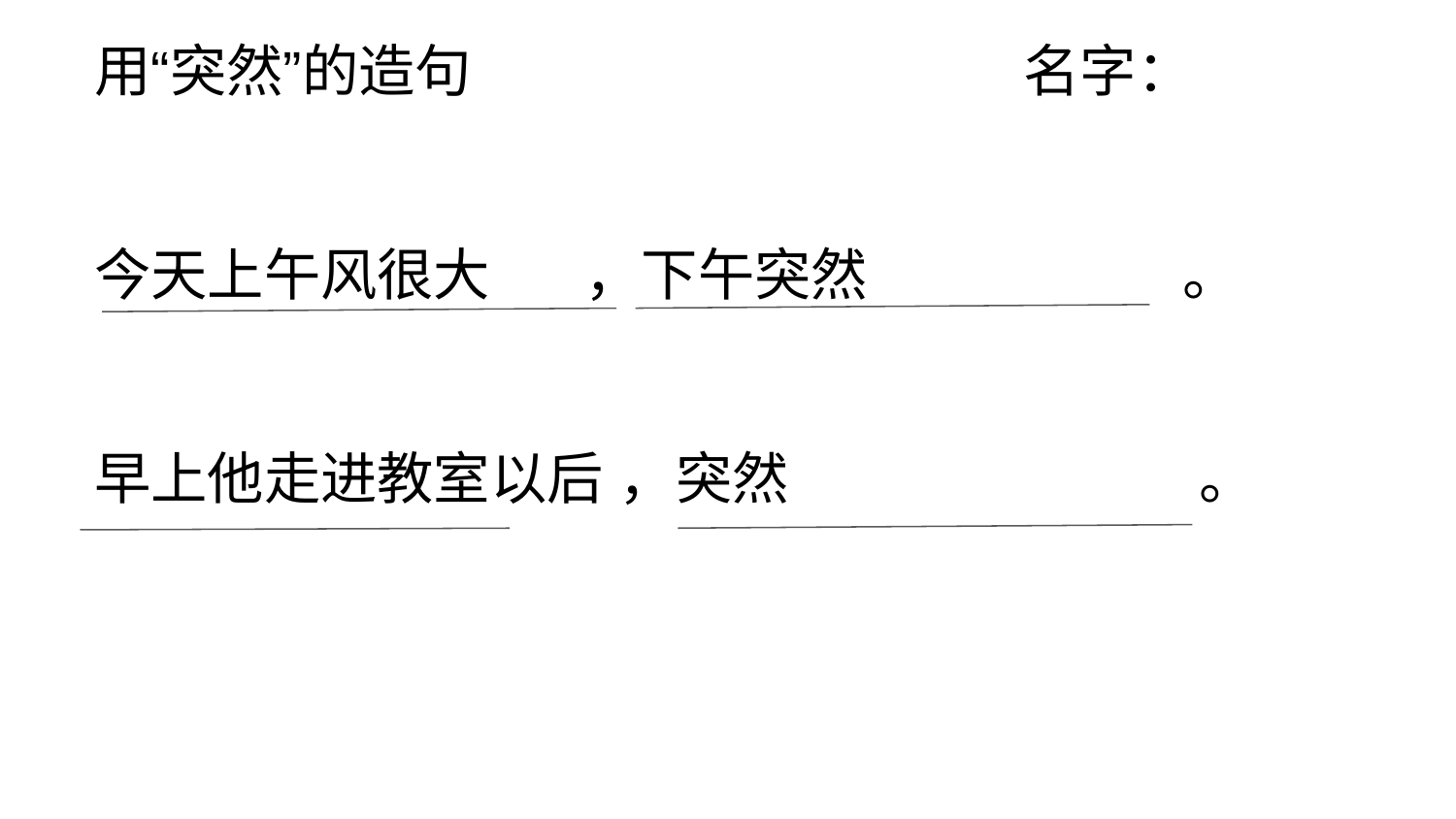

# 用“突然”的造句                                   名字：

今天上午风很大      ，下午突然                    。

早上他走进教室以后 ，突然                          。